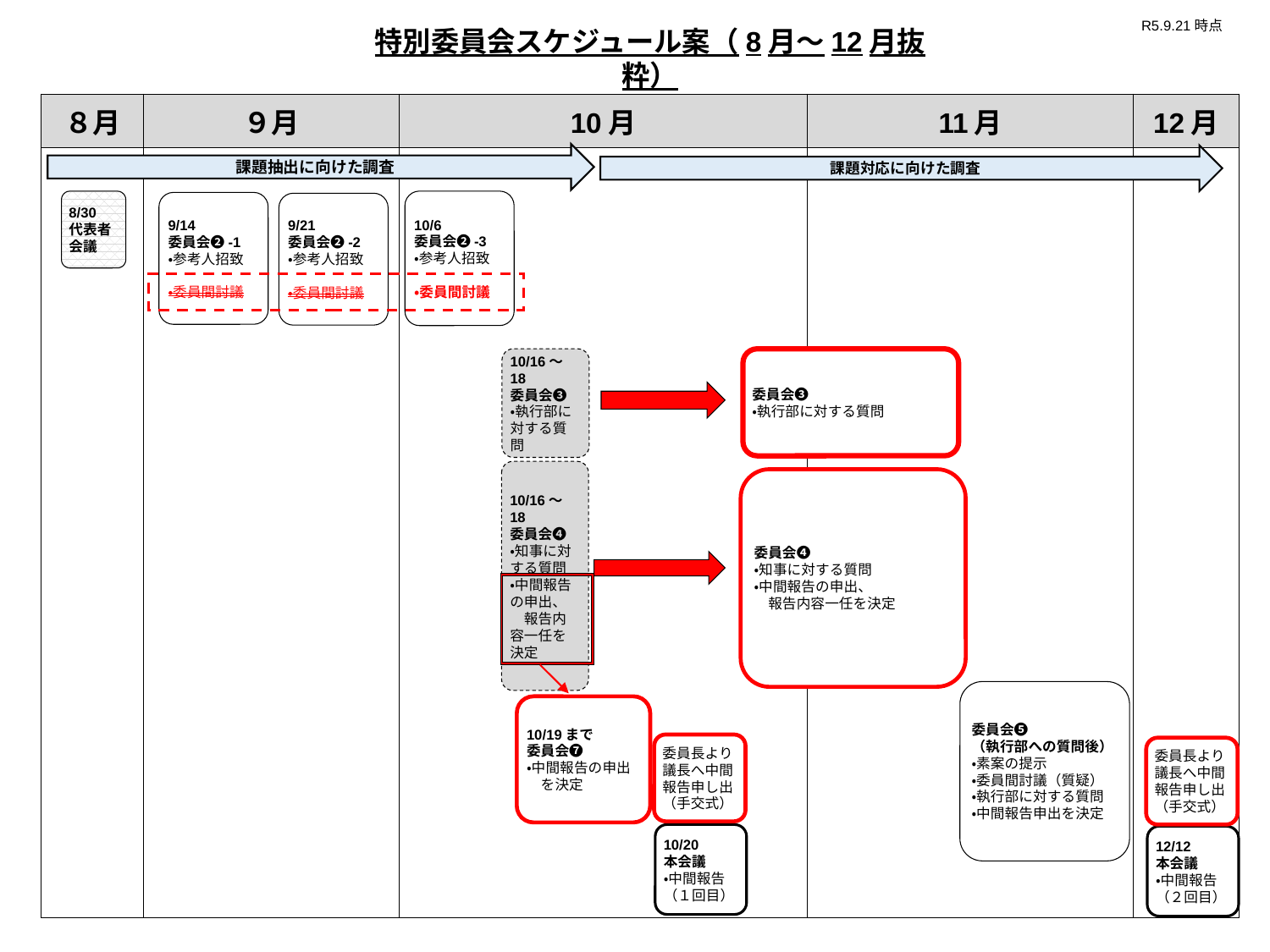

R5.9.21時点
特別委員会スケジュール案（8月～12月抜粋）

| ８月 | ９月 | 10月 | 11月 | 12月 |
| --- | --- | --- | --- | --- |
|  |  |  |  |  |
課題抽出に向けた調査
課題対応に向けた調査
10/6
委員会➋-3
・参考人招致

・委員間討議
8/30
代表者会議
9/14
委員会➋-1
・参考人招致

・委員間討議
9/21
委員会❷-2
・参考人招致

・委員間討議

10/16～18
委員会➌
・執行部に対する質問
委員会➌
・執行部に対する質問

10/16～18
委員会➍
・知事に対する質問
・中間報告の申出、
　報告内容一任を決定
委員会➍
・知事に対する質問
・中間報告の申出、
　報告内容一任を決定

委員会❺
（執行部への質問後）
・素案の提示
・委員間討議（質疑）
・執行部に対する質問
・中間報告申出を決定
10/19まで
委員会❼
・中間報告の申出
　を決定
委員長より議長へ中間報告申し出
（手交式）
委員長より議長へ中間報告申し出
（手交式）
10/20
本会議
・中間報告
（１回目）
12/12
本会議
・中間報告
（２回目）